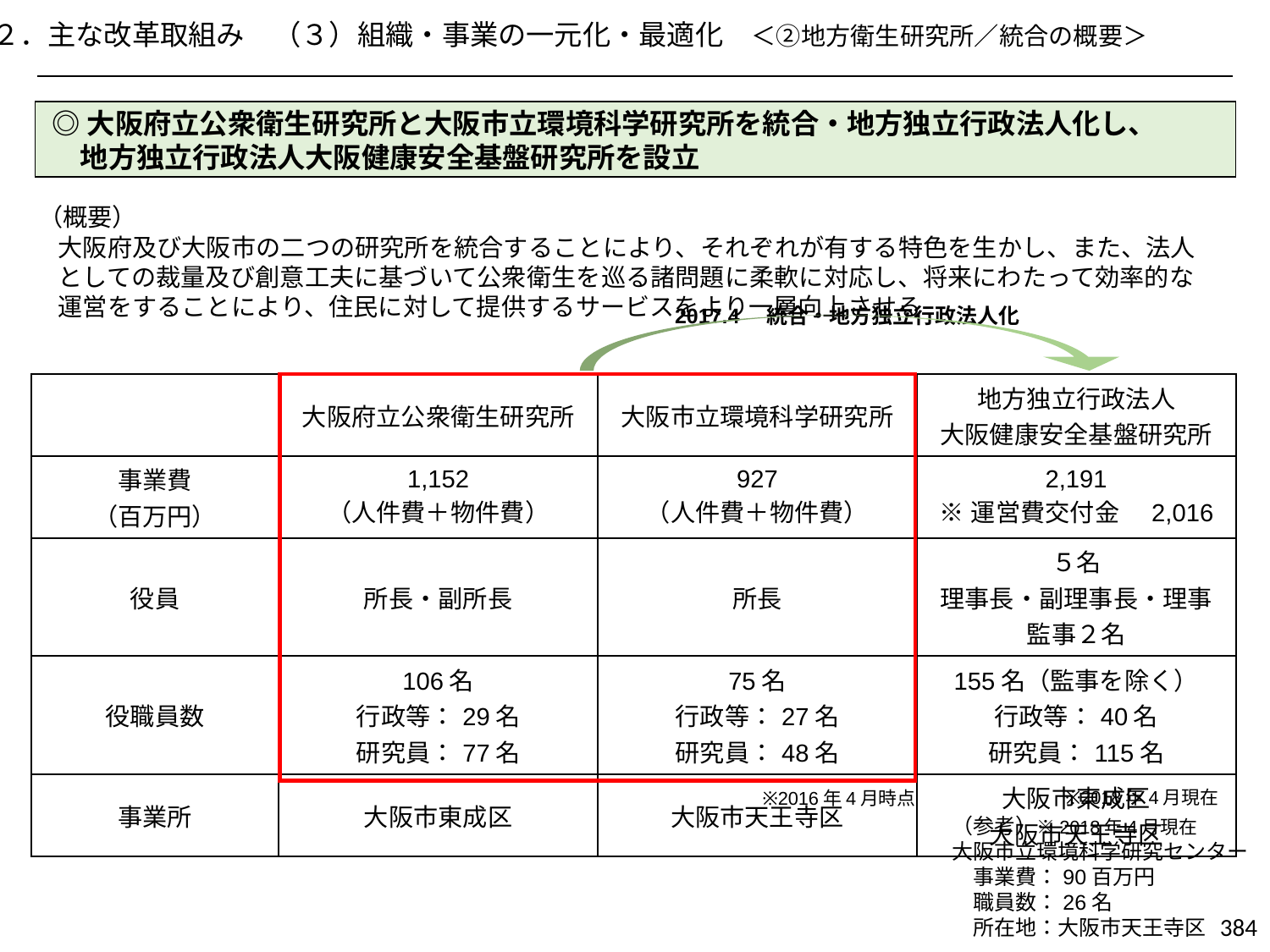

２．主な改革取組み　（３）組織・事業の一元化・最適化　＜②地方衛生研究所／統合の概要＞
◎大阪府立公衆衛生研究所と大阪市立環境科学研究所を統合・地方独立行政法人化し、
　地方独立行政法人大阪健康安全基盤研究所を設立

（概要）
大阪府及び大阪市の二つの研究所を統合することにより、それぞれが有する特色を生かし、また、法人としての裁量及び創意工夫に基づいて公衆衛生を巡る諸問題に柔軟に対応し、将来にわたって効率的な運営をすることにより、住民に対して提供するサービスをより一層向上させる
2017.4　統合・地方独立行政法人化

|  | 大阪府立公衆衛生研究所 | 大阪市立環境科学研究所 | 地方独立行政法人 大阪健康安全基盤研究所 |
| --- | --- | --- | --- |
| 事業費 （百万円） | 1,152 （人件費＋物件費） | 927 （人件費＋物件費） | 2,191 ※運営費交付金　2,016 |
| 役員 | 所長・副所長 | 所長 | ５名 理事長・副理事長・理事 監事２名 |
| 役職員数 | 106名 行政等：29名 研究員：77名 | 75名 行政等：27名 研究員：48名 | 155名（監事を除く） 行政等：40名 研究員：115名 |
| 事業所 | 大阪市東成区 | 大阪市天王寺区 | 大阪市東成区 大阪市天王寺区 |

※2018年4月現在
※2016年4月時点
（参考）※2018年4月現在
大阪市立環境科学研究センター
　事業費：90百万円
　職員数：26名
　所在地：大阪市天王寺区
384